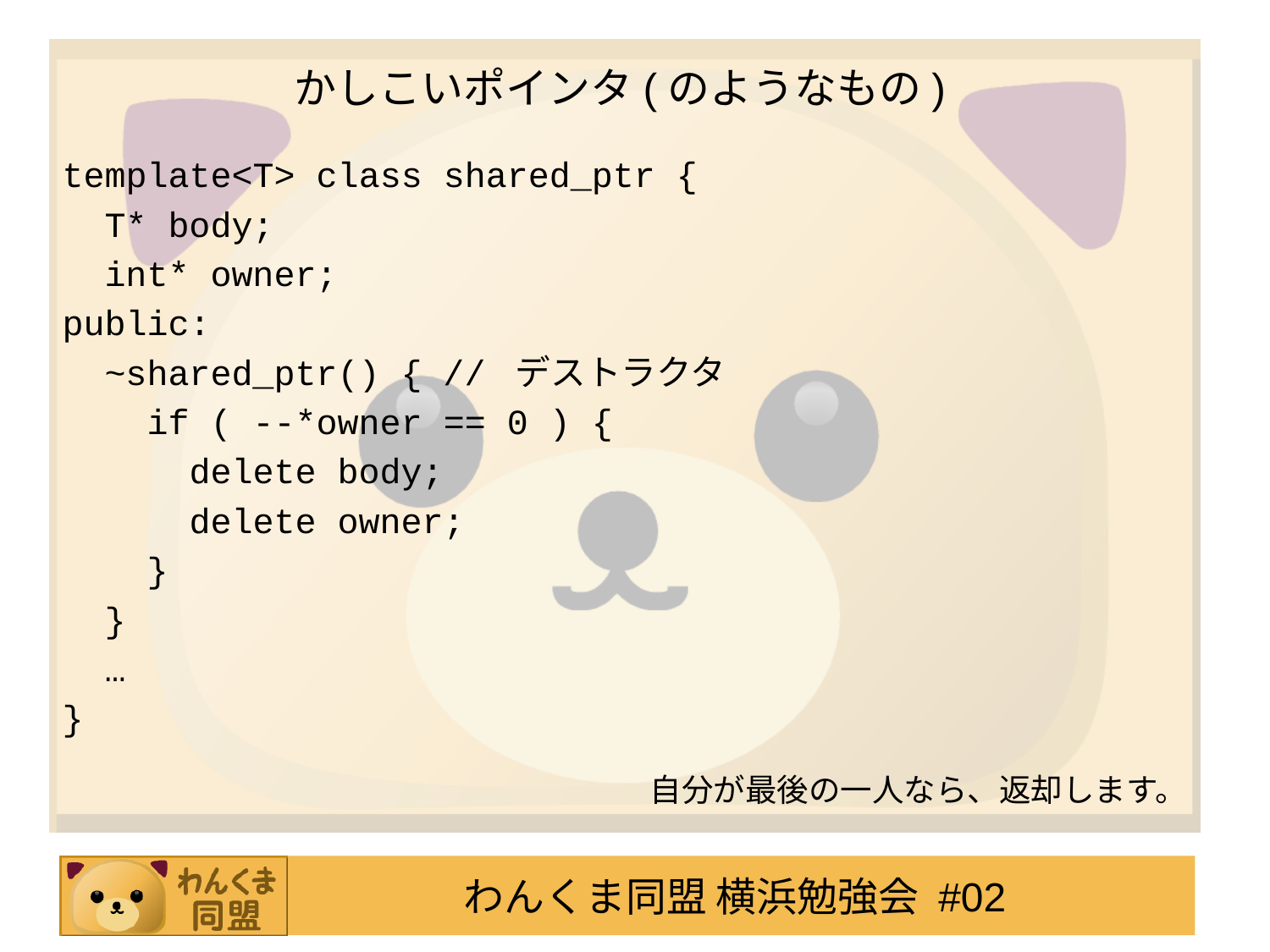

# かしこいポインタ(のようなもの)
template<T> class shared_ptr {
  T* body;
  int* owner;
public:
  ~shared_ptr() { // デストラクタ
    if ( --*owner == 0 ) {
      delete body;
      delete owner;
    }
  }
  …
}
自分が最後の一人なら、返却します。